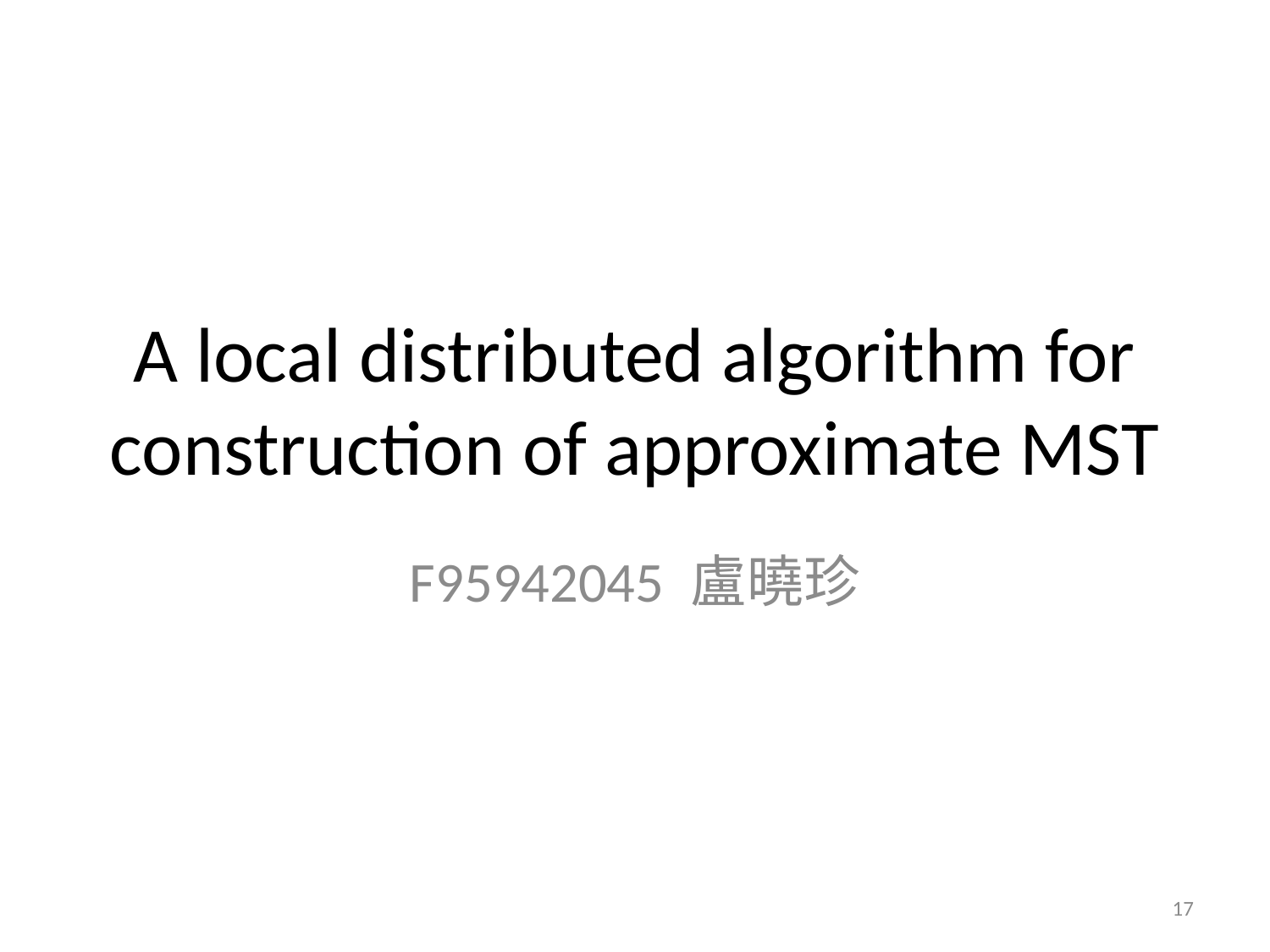

# A local distributed algorithm for construction of approximate MST
F95942045 盧曉珍
17